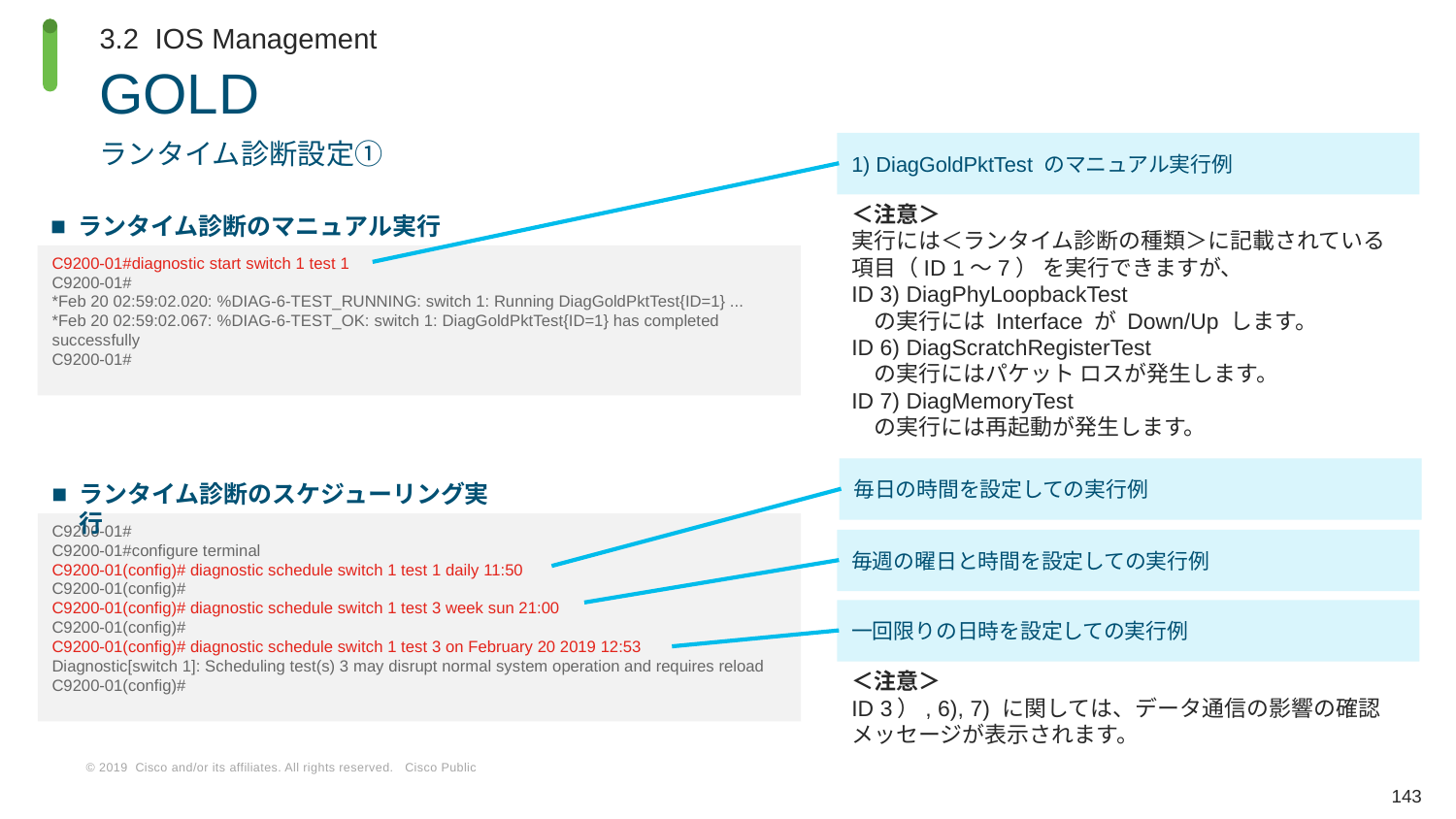

3.2  IOS Management
# GOLD
ランタイム診断設定①
1) DiagGoldPktTest のマニュアル実行例
＜注意＞
実行には＜ランタイム診断の種類＞に記載されている項目（ID 1～7） を実行できますが、
ID 3) DiagPhyLoopbackTest
　の実行には Interface が Down/Up します。
ID 6) DiagScratchRegisterTest
　の実行にはパケット ロスが発生します。
ID 7) DiagMemoryTest
　の実行には再起動が発生します。

ランタイム診断のマニュアル実行
C9200-01#diagnostic start switch 1 test 1
C9200-01#
*Feb 20 02:59:02.020: %DIAG-6-TEST_RUNNING: switch 1: Running DiagGoldPktTest{ID=1} ...
*Feb 20 02:59:02.067: %DIAG-6-TEST_OK: switch 1: DiagGoldPktTest{ID=1} has completed successfully
C9200-01#

毎日の時間を設定しての実行例
ランタイム診断のスケジューリング実行
C9200-01#
C9200-01#configure terminal
C9200-01(config)# diagnostic schedule switch 1 test 1 daily 11:50
C9200-01(config)#
C9200-01(config)# diagnostic schedule switch 1 test 3 week sun 21:00
C9200-01(config)#
C9200-01(config)# diagnostic schedule switch 1 test 3 on February 20 2019 12:53
Diagnostic[switch 1]: Scheduling test(s) 3 may disrupt normal system operation and requires reload
C9200-01(config)#

毎週の曜日と時間を設定しての実行例
一回限りの日時を設定しての実行例
＜注意＞
ID 3）, 6), 7) に関しては、データ通信の影響の確認メッセージが表示されます。
143